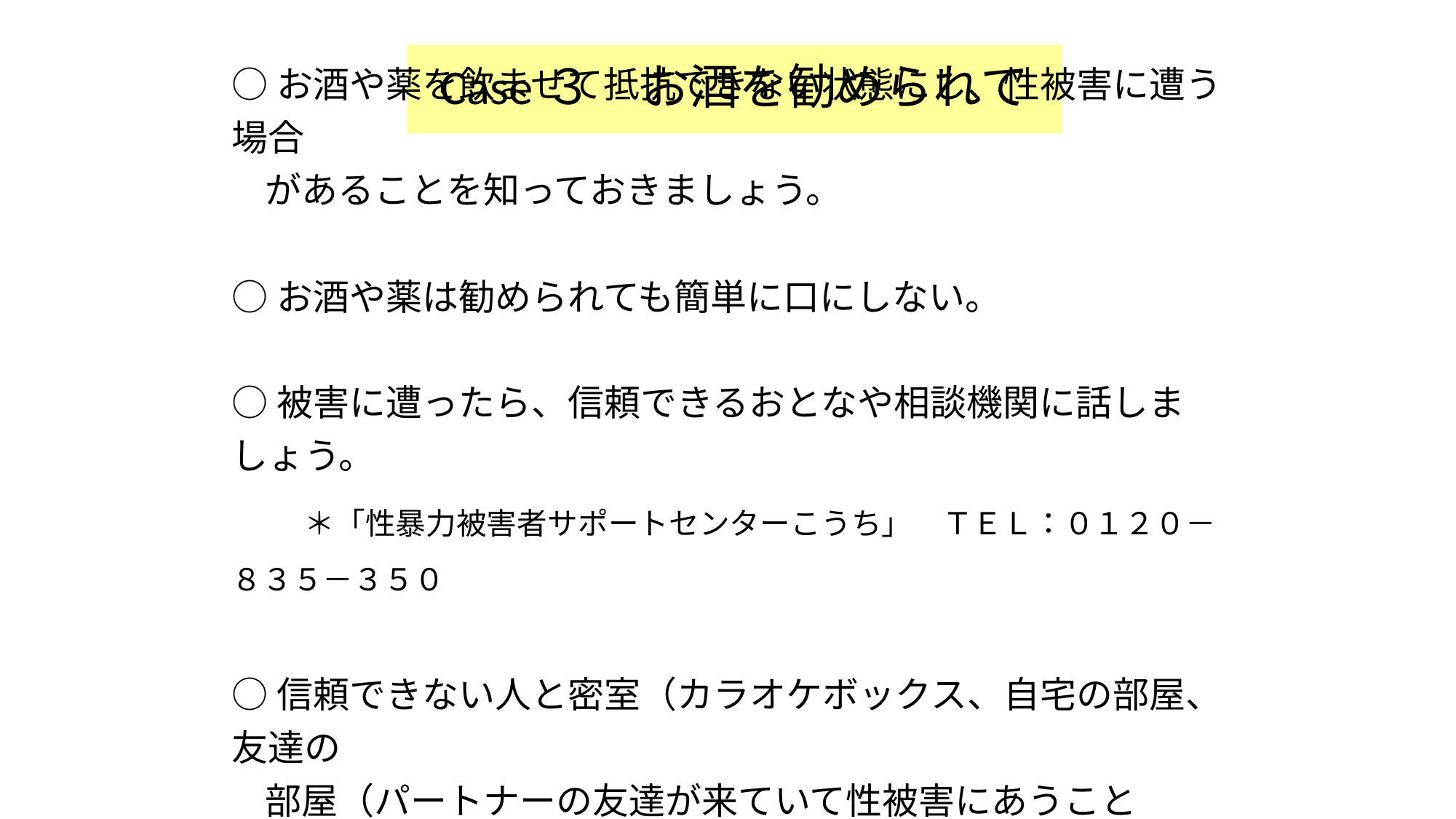

# Case３　お酒を勧められて
○お酒や薬を飲ませて抵抗できない状態にし、性被害に遭う場合
   があることを知っておきましょう。

○お酒や薬は勧められても簡単に口にしない。

○被害に遭ったら、信頼できるおとなや相談機関に話しましょう。
　　＊「性暴力被害者サポートセンターこうち」　ＴＥＬ：０１２０－８３５－３５０
○信頼できない人と密室（カラオケボックス、自宅の部屋、友達の
   部屋（パートナーの友達が来ていて性被害にあうことも））で
　 二人きりになるのは避けましょう。